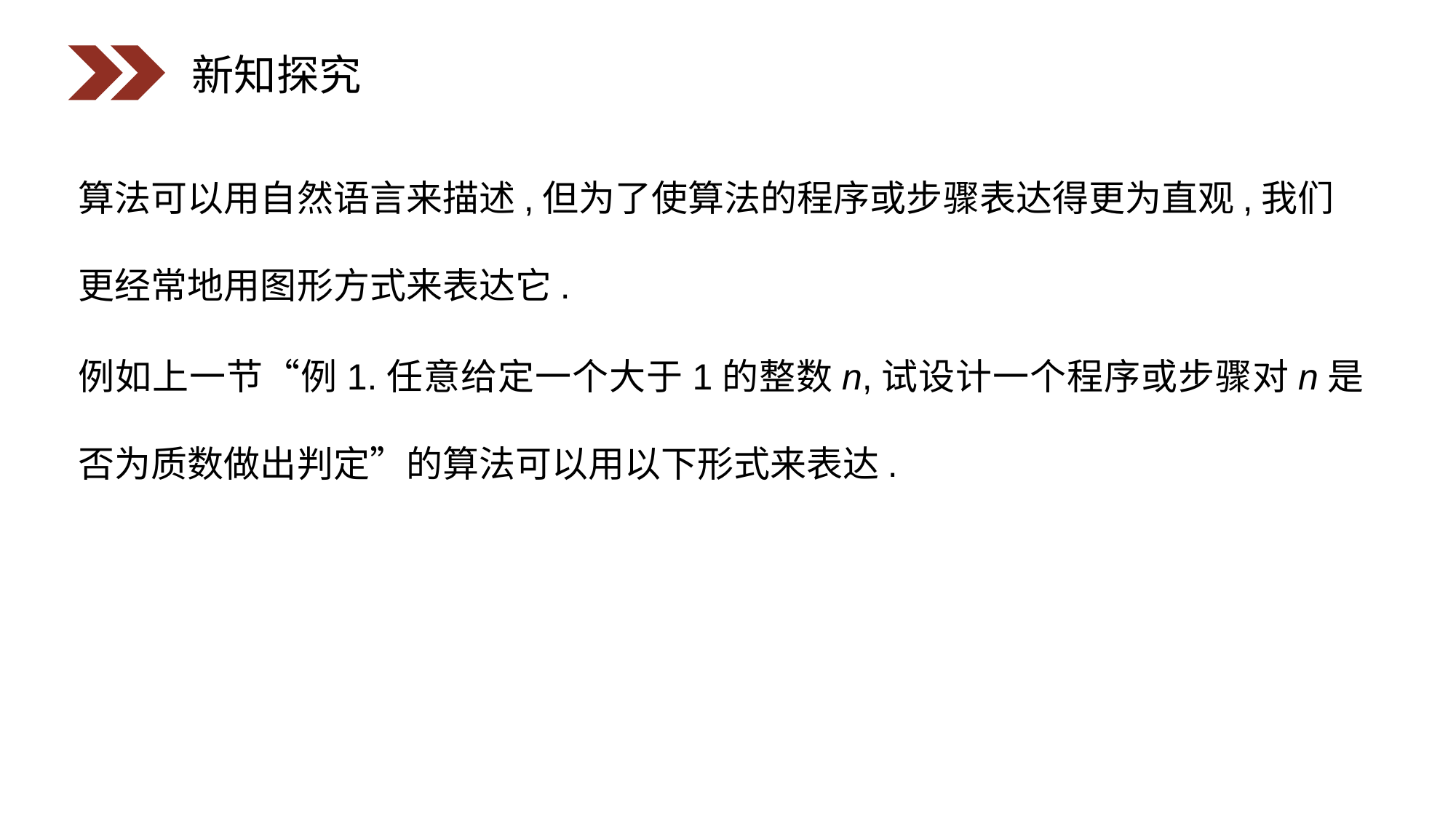

新知探究
算法可以用自然语言来描述,但为了使算法的程序或步骤表达得更为直观,我们更经常地用图形方式来表达它.
例如上一节“例1.任意给定一个大于1的整数n,试设计一个程序或步骤对n是否为质数做出判定”的算法可以用以下形式来表达.